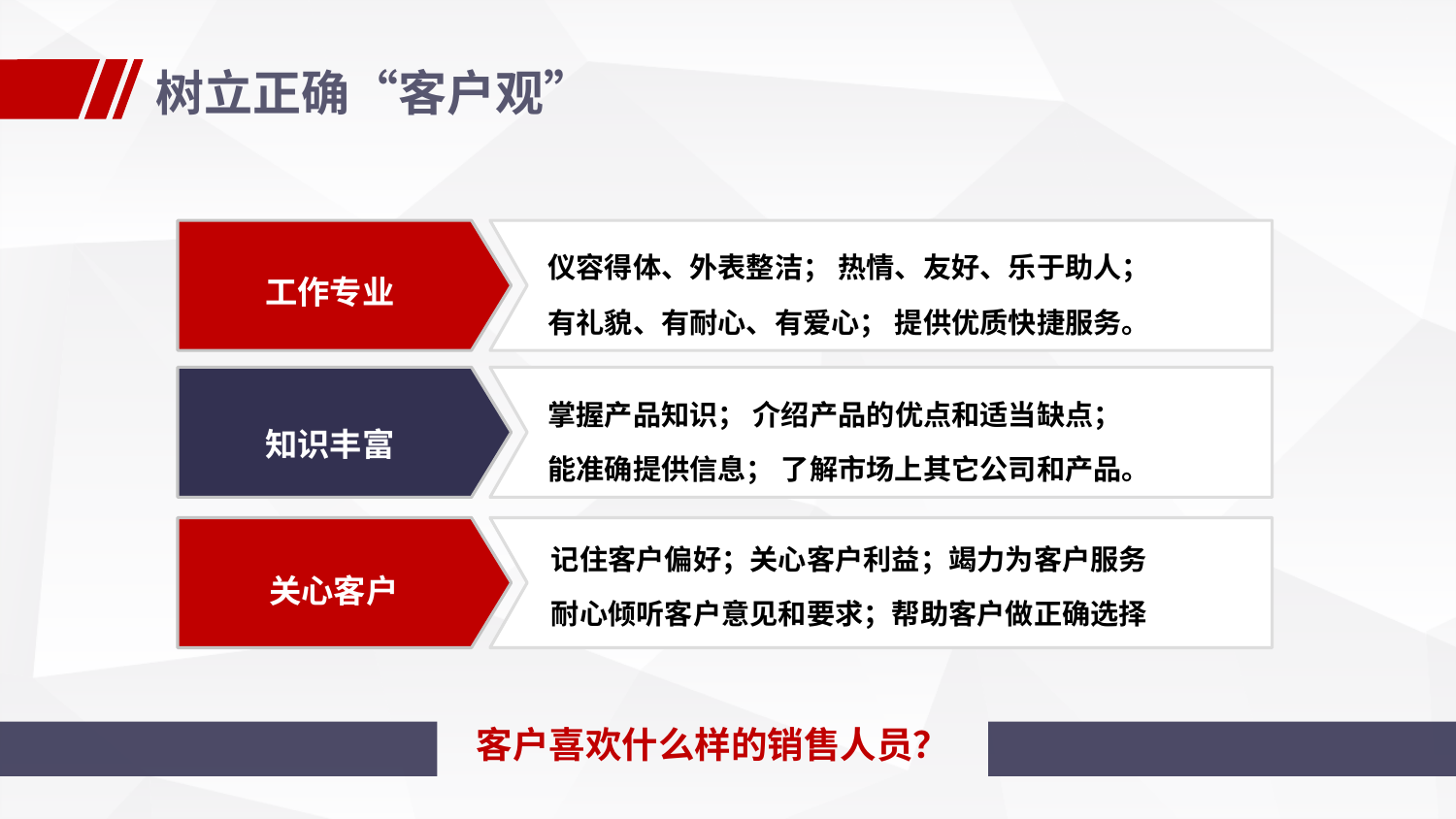

树立正确“客户观”

工作专业
仪容得体、外表整洁； 热情、友好、乐于助人；
有礼貌、有耐心、有爱心； 提供优质快捷服务。

知识丰富
掌握产品知识； 介绍产品的优点和适当缺点；
能准确提供信息； 了解市场上其它公司和产品。

关心客户
记住客户偏好；关心客户利益；竭力为客户服务
耐心倾听客户意见和要求；帮助客户做正确选择
客户喜欢什么样的销售人员？